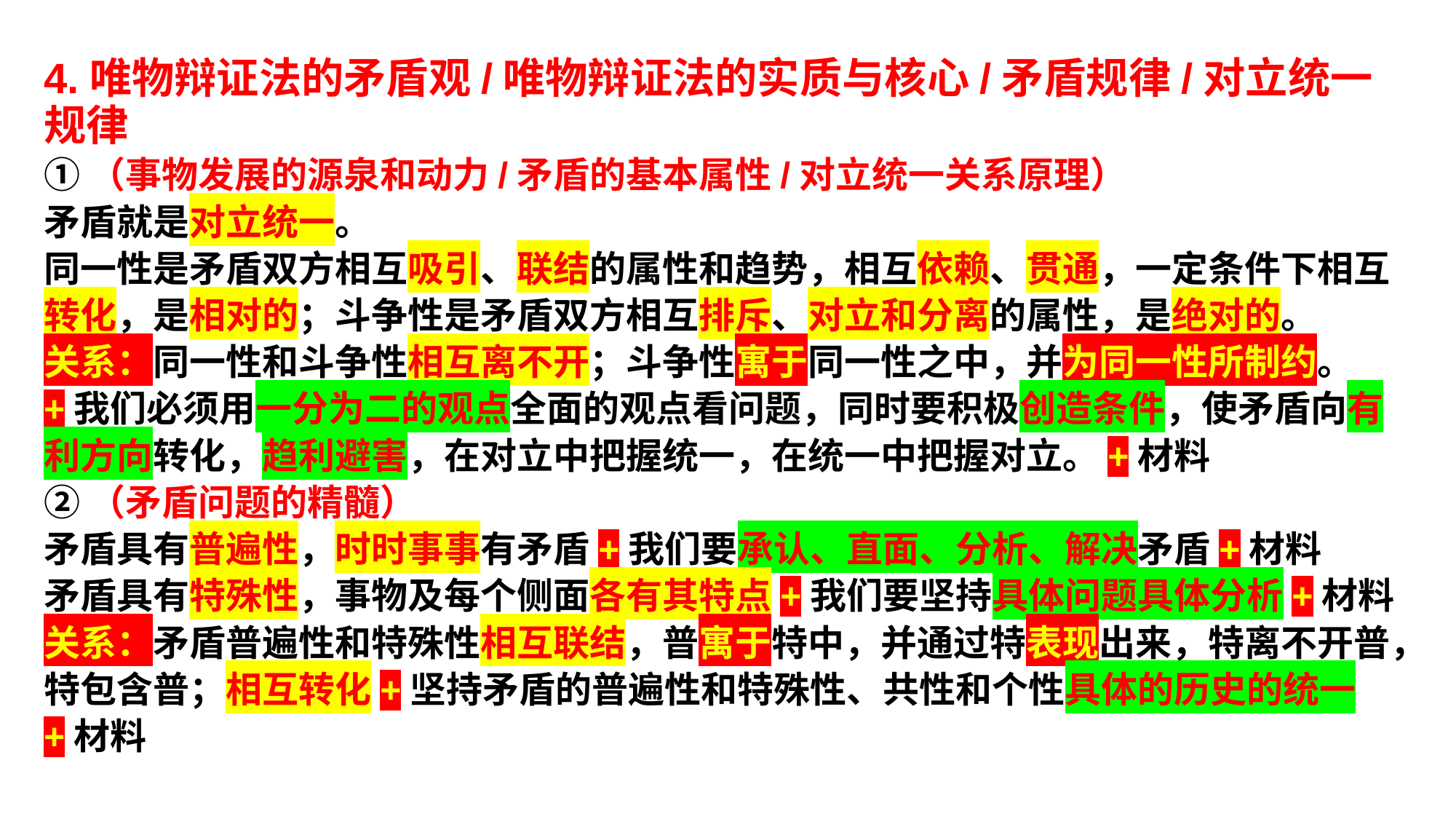

4.唯物辩证法的矛盾观/唯物辩证法的实质与核心/矛盾规律/对立统一规律
①（事物发展的源泉和动力/矛盾的基本属性/对立统一关系原理）
矛盾就是对立统一。
同一性是矛盾双方相互吸引、联结的属性和趋势，相互依赖、贯通，一定条件下相互转化，是相对的；斗争性是矛盾双方相互排斥、对立和分离的属性，是绝对的。
关系：同一性和斗争性相互离不开；斗争性寓于同一性之中，并为同一性所制约。+我们必须用一分为二的观点全面的观点看问题，同时要积极创造条件，使矛盾向有利方向转化，趋利避害，在对立中把握统一，在统一中把握对立。+材料
②（矛盾问题的精髓）
矛盾具有普遍性，时时事事有矛盾+我们要承认、直面、分析、解决矛盾+材料
矛盾具有特殊性，事物及每个侧面各有其特点+我们要坚持具体问题具体分析+材料
关系：矛盾普遍性和特殊性相互联结，普寓于特中，并通过特表现出来，特离不开普，特包含普；相互转化+坚持矛盾的普遍性和特殊性、共性和个性具体的历史的统一+材料